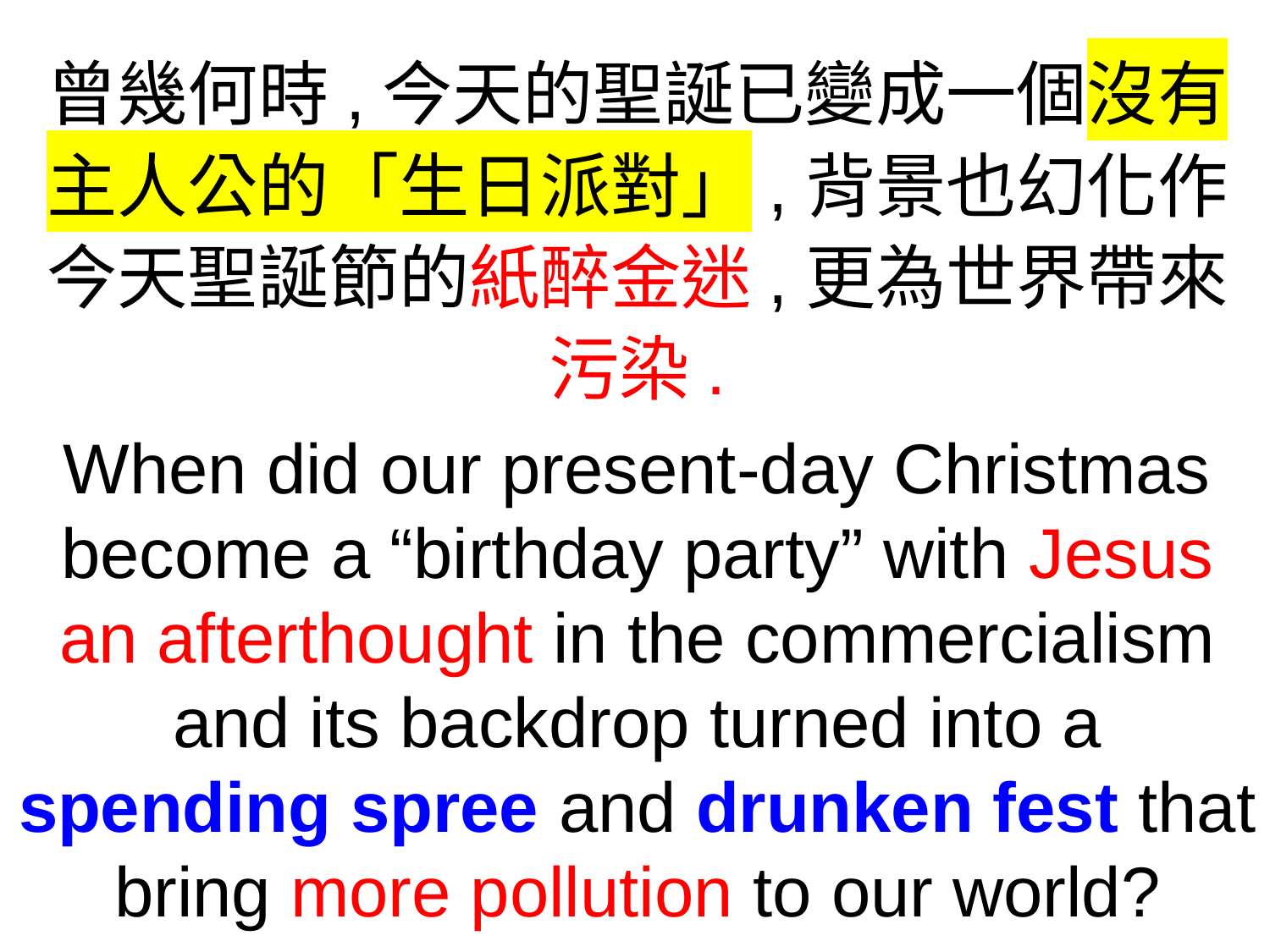

曾幾何時,今天的聖誕已變成一個沒有主人公的「生日派對」,背景也幻化作今天聖誕節的紙醉金迷,更為世界帶來污染.
When did our present-day Christmas become a “birthday party” with Jesus an afterthought in the commercialism and its backdrop turned into a spending spree and drunken fest that bring more pollution to our world?